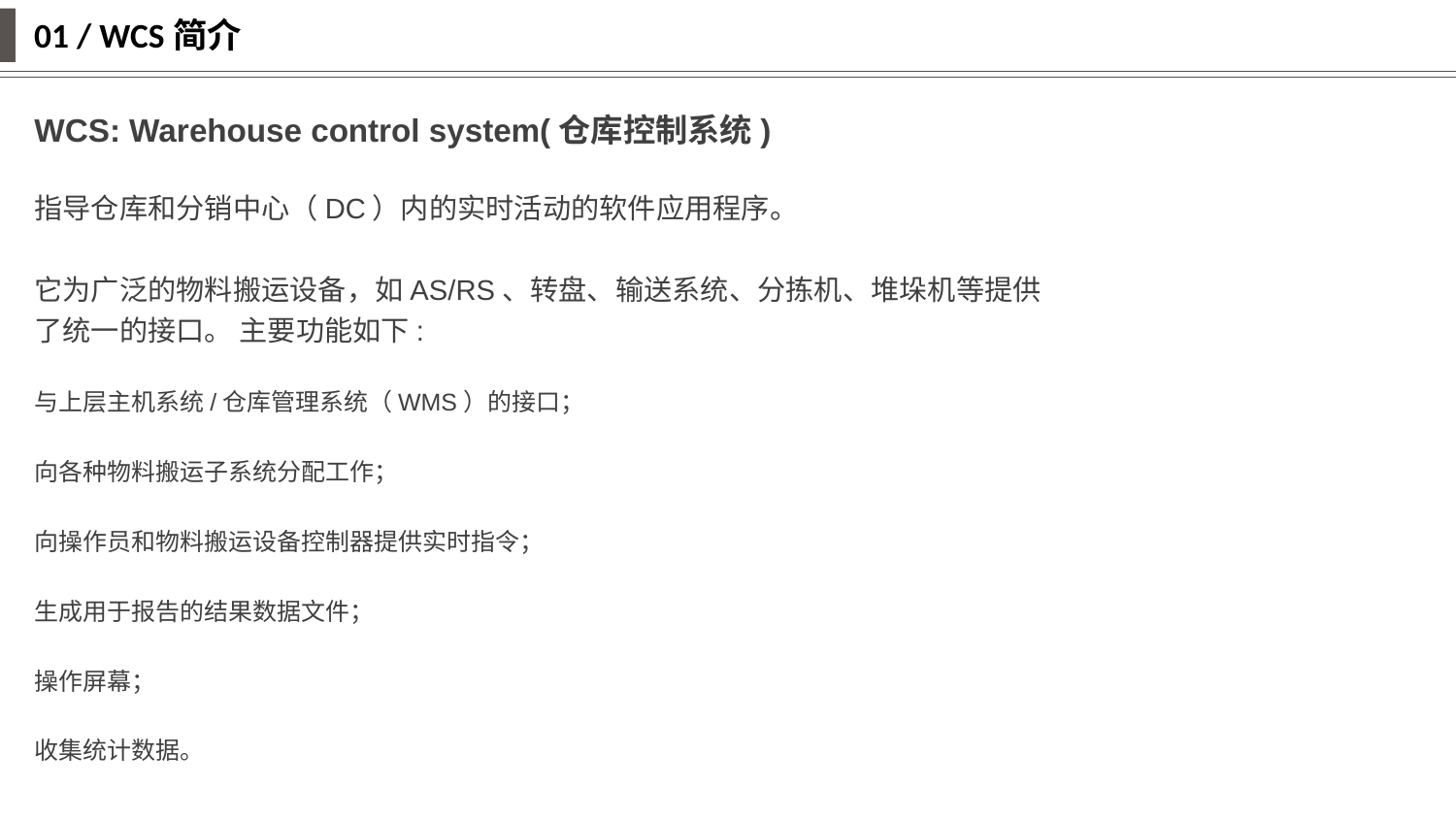

01 / WCS简介
WCS: Warehouse control system(仓库控制系统)

指导仓库和分销中心（DC）内的实时活动的软件应用程序。

它为广泛的物料搬运设备，如AS/RS、转盘、输送系统、分拣机、堆垛机等提供了统一的接口。 主要功能如下:

与上层主机系统/仓库管理系统（WMS）的接口；

向各种物料搬运子系统分配工作；

向操作员和物料搬运设备控制器提供实时指令；

生成用于报告的结果数据文件；

操作屏幕；

收集统计数据。